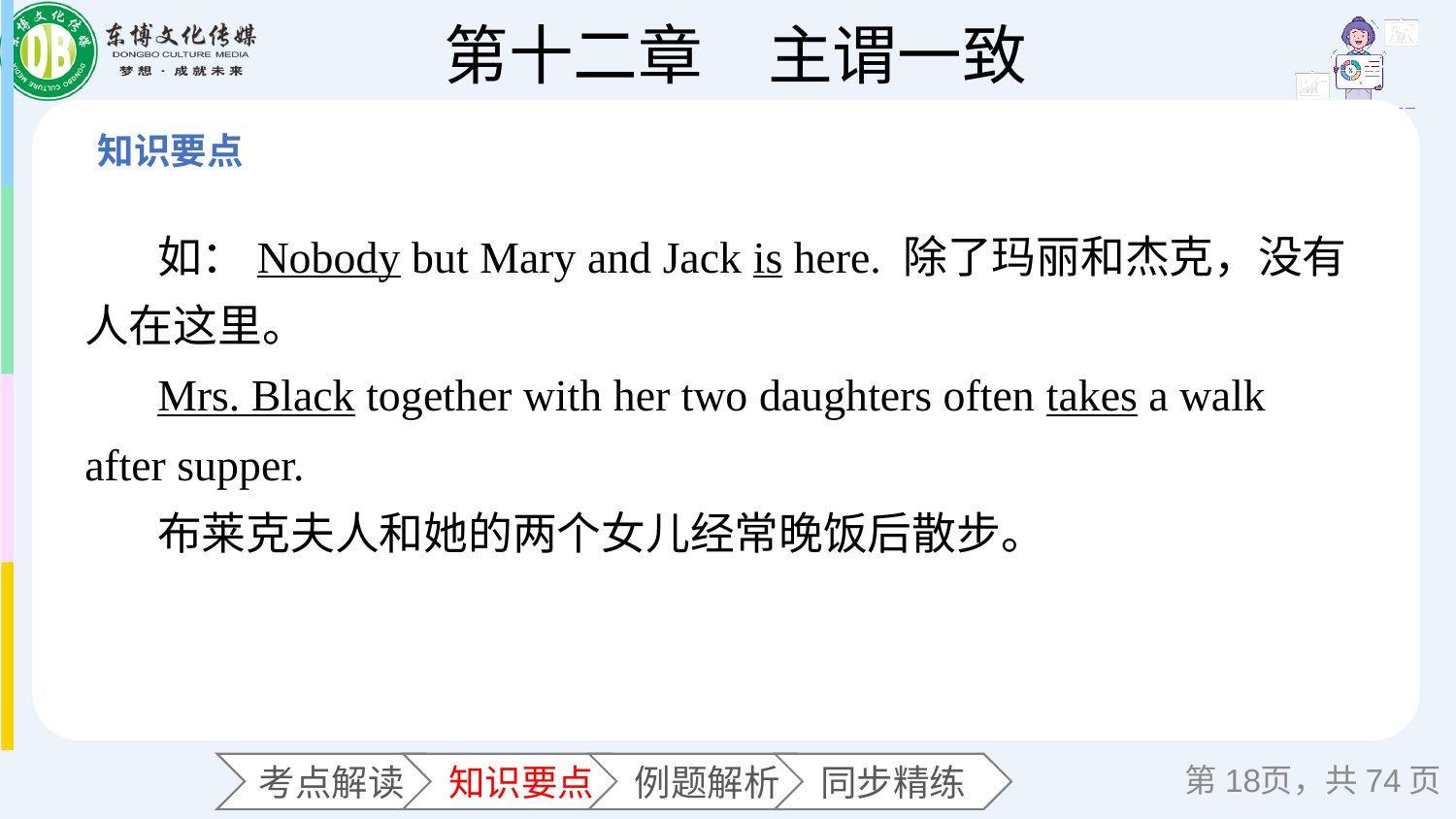

如：Nobody but Mary and Jack is here. 除了玛丽和杰克，没有人在这里。
Mrs. Black together with her two daughters often takes a walk after supper.
布莱克夫人和她的两个女儿经常晚饭后散步。
第18页，共74页